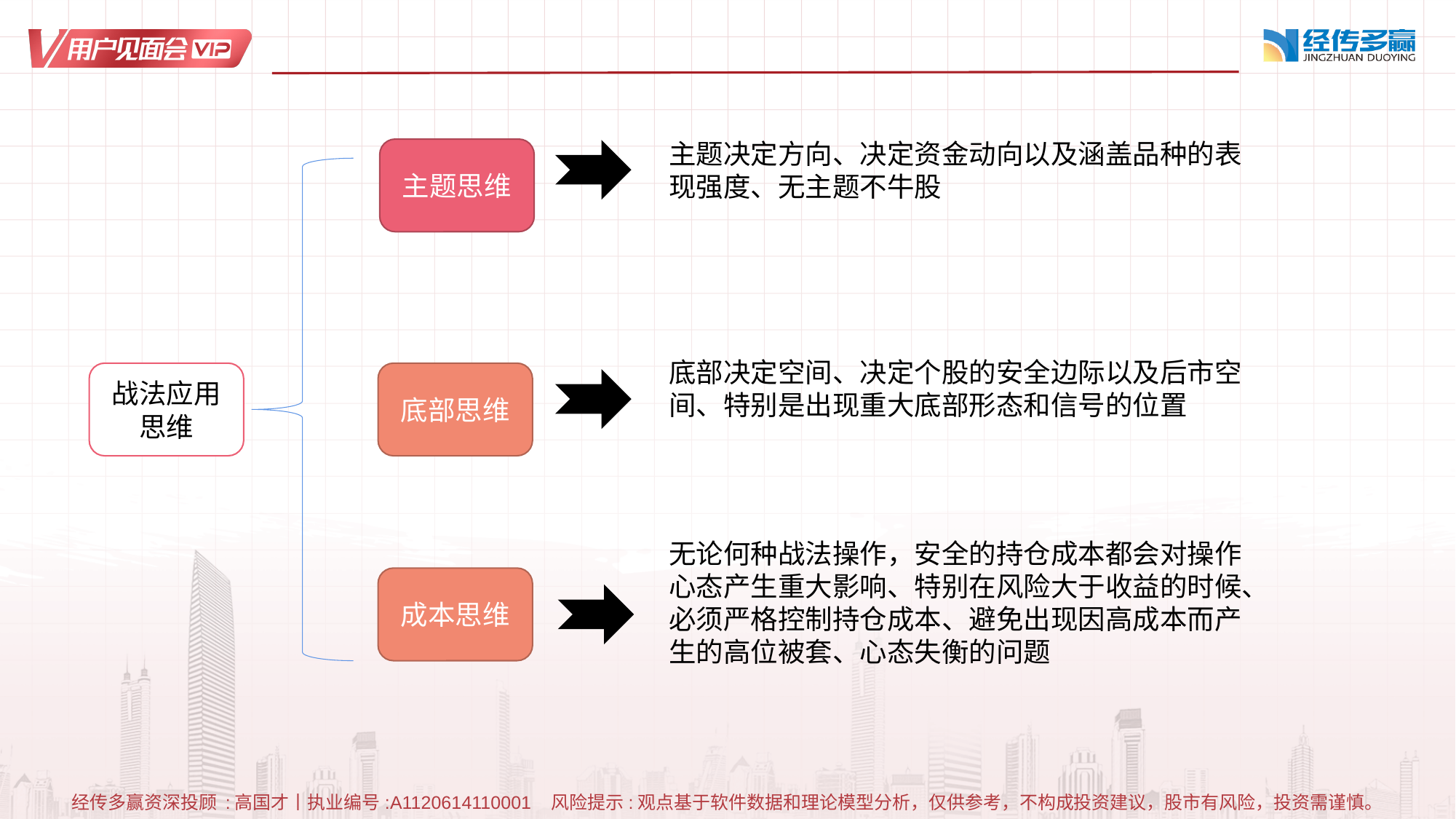

主题决定方向、决定资金动向以及涵盖品种的表现强度、无主题不牛股
主题思维

底部决定空间、决定个股的安全边际以及后市空间、特别是出现重大底部形态和信号的位置
战法应用思维
底部思维

无论何种战法操作，安全的持仓成本都会对操作心态产生重大影响、特别在风险大于收益的时候、必须严格控制持仓成本、避免出现因高成本而产生的高位被套、心态失衡的问题
成本思维